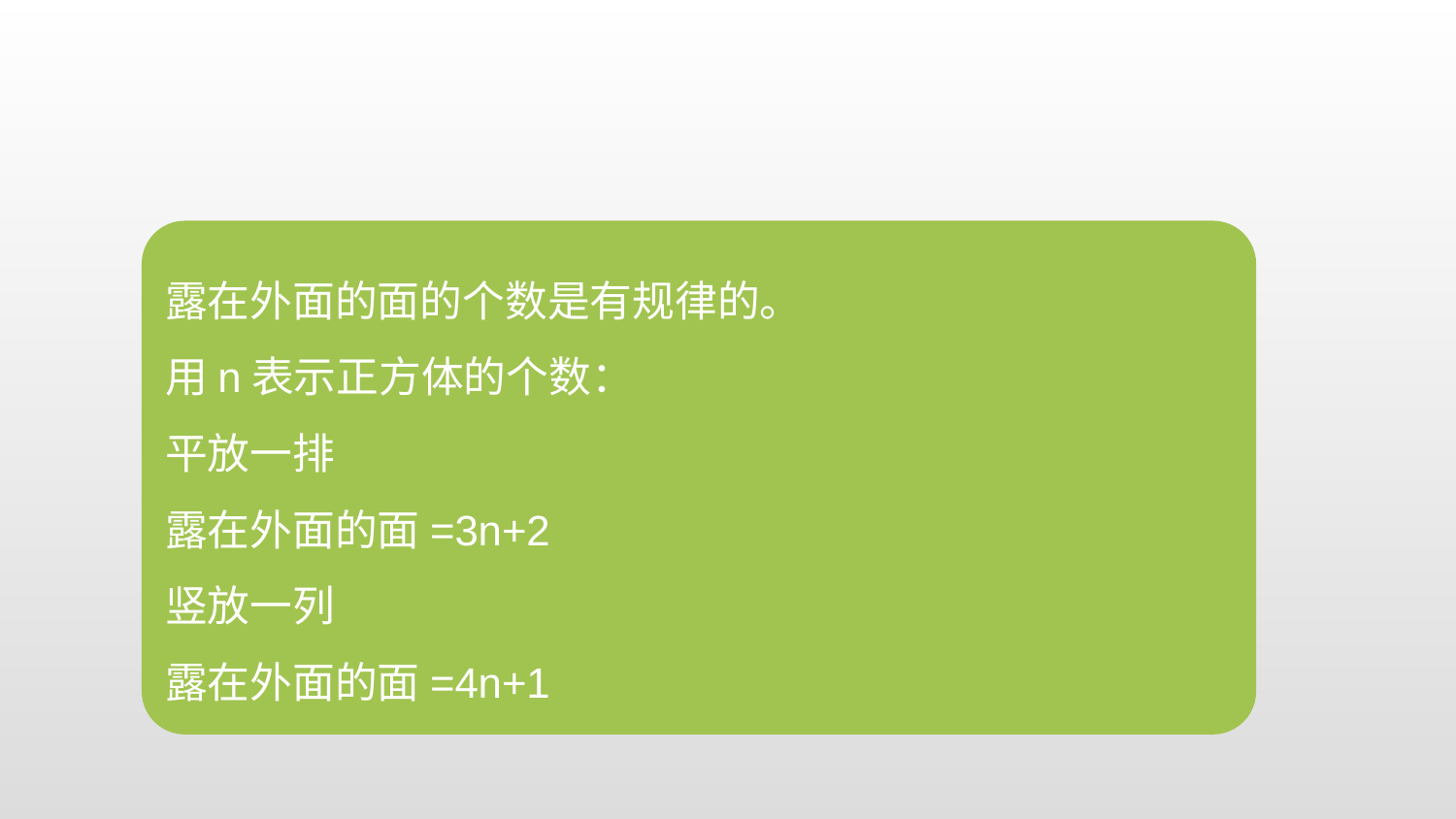

露在外面的面的个数是有规律的。
用n表示正方体的个数：
平放一排
露在外面的面=3n+2
竖放一列
露在外面的面=4n+1